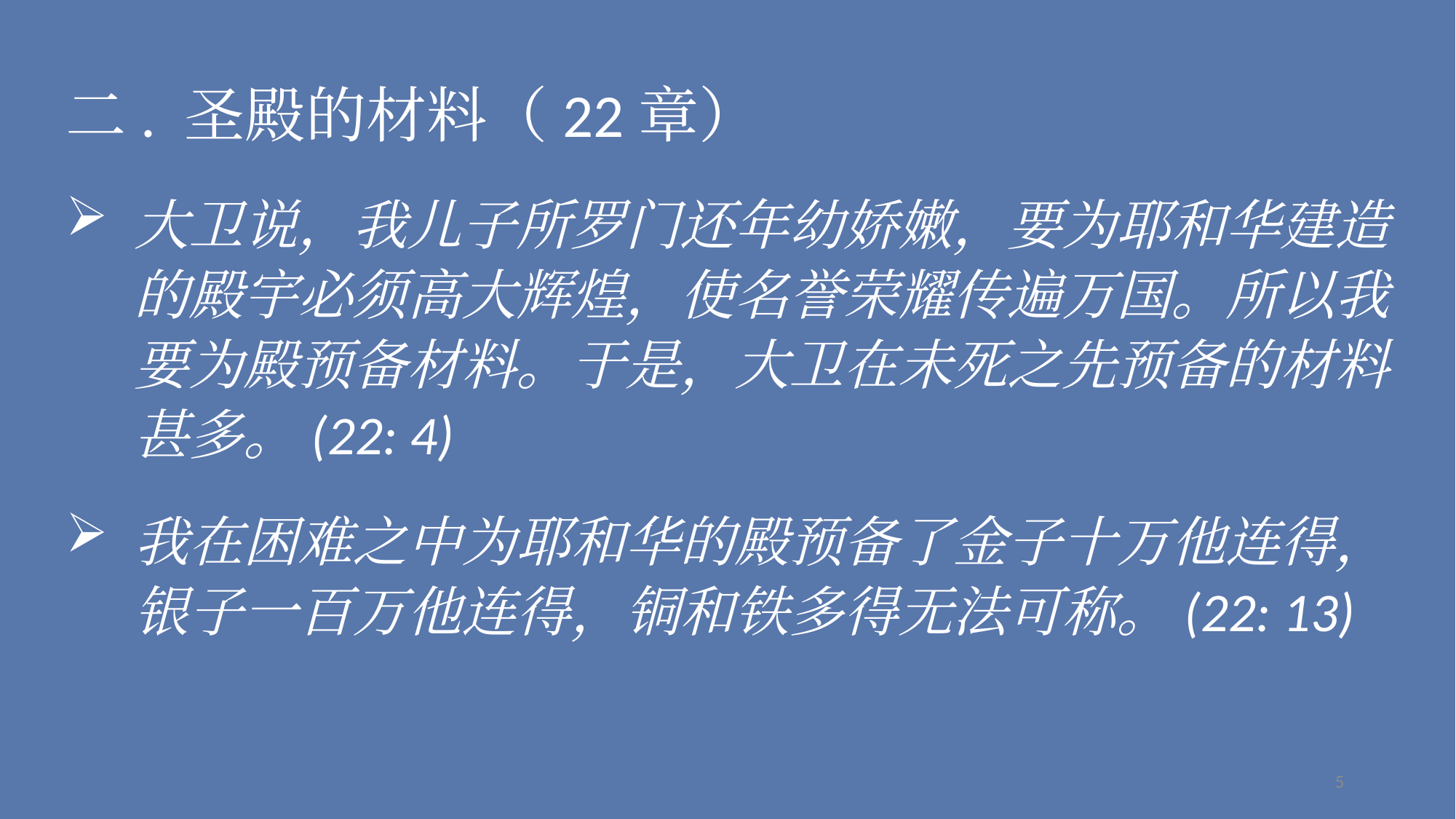

二. 圣殿的材料（22章）
大卫说，我儿子所罗门还年幼娇嫩，要为耶和华建造的殿宇必须高大辉煌，使名誉荣耀传遍万国。所以我要为殿预备材料。于是，大卫在未死之先预备的材料甚多。(22: 4)
我在困难之中为耶和华的殿预备了金子十万他连得，银子一百万他连得，铜和铁多得无法可称。(22: 13)
5